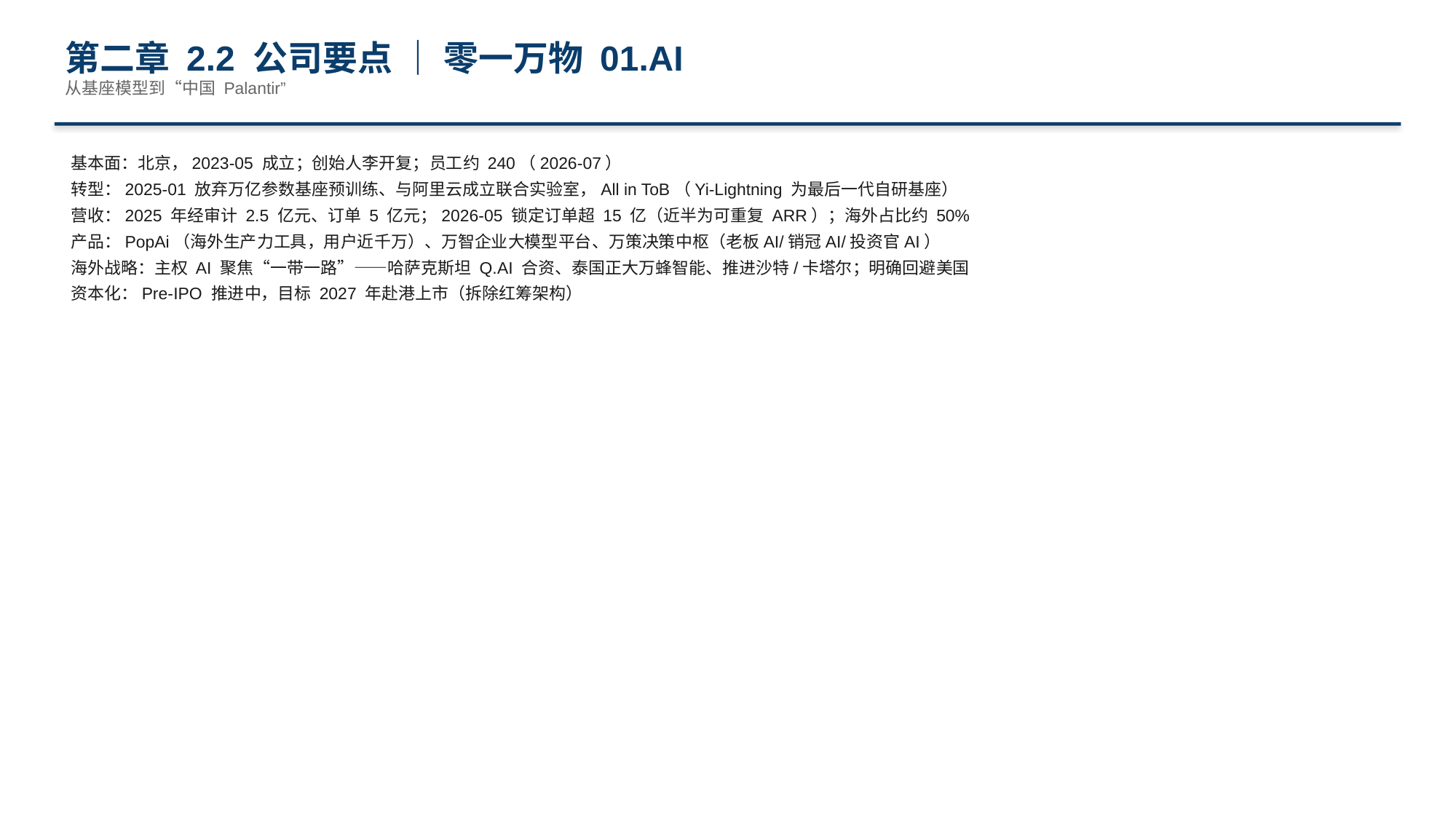

第二章 2.2 公司要点 ｜ 零一万物 01.AI
从基座模型到“中国 Palantir”

基本面：北京，2023-05 成立；创始人李开复；员工约 240（2026-07）
转型：2025-01 放弃万亿参数基座预训练、与阿里云成立联合实验室，All in ToB（Yi-Lightning 为最后一代自研基座）
营收：2025 年经审计 2.5 亿元、订单 5 亿元；2026-05 锁定订单超 15 亿（近半为可重复 ARR）；海外占比约 50%
产品：PopAi（海外生产力工具，用户近千万）、万智企业大模型平台、万策决策中枢（老板AI/销冠AI/投资官AI）
海外战略：主权 AI 聚焦“一带一路”——哈萨克斯坦 Q.AI 合资、泰国正大万蜂智能、推进沙特/卡塔尔；明确回避美国
资本化：Pre-IPO 推进中，目标 2027 年赴港上市（拆除红筹架构）